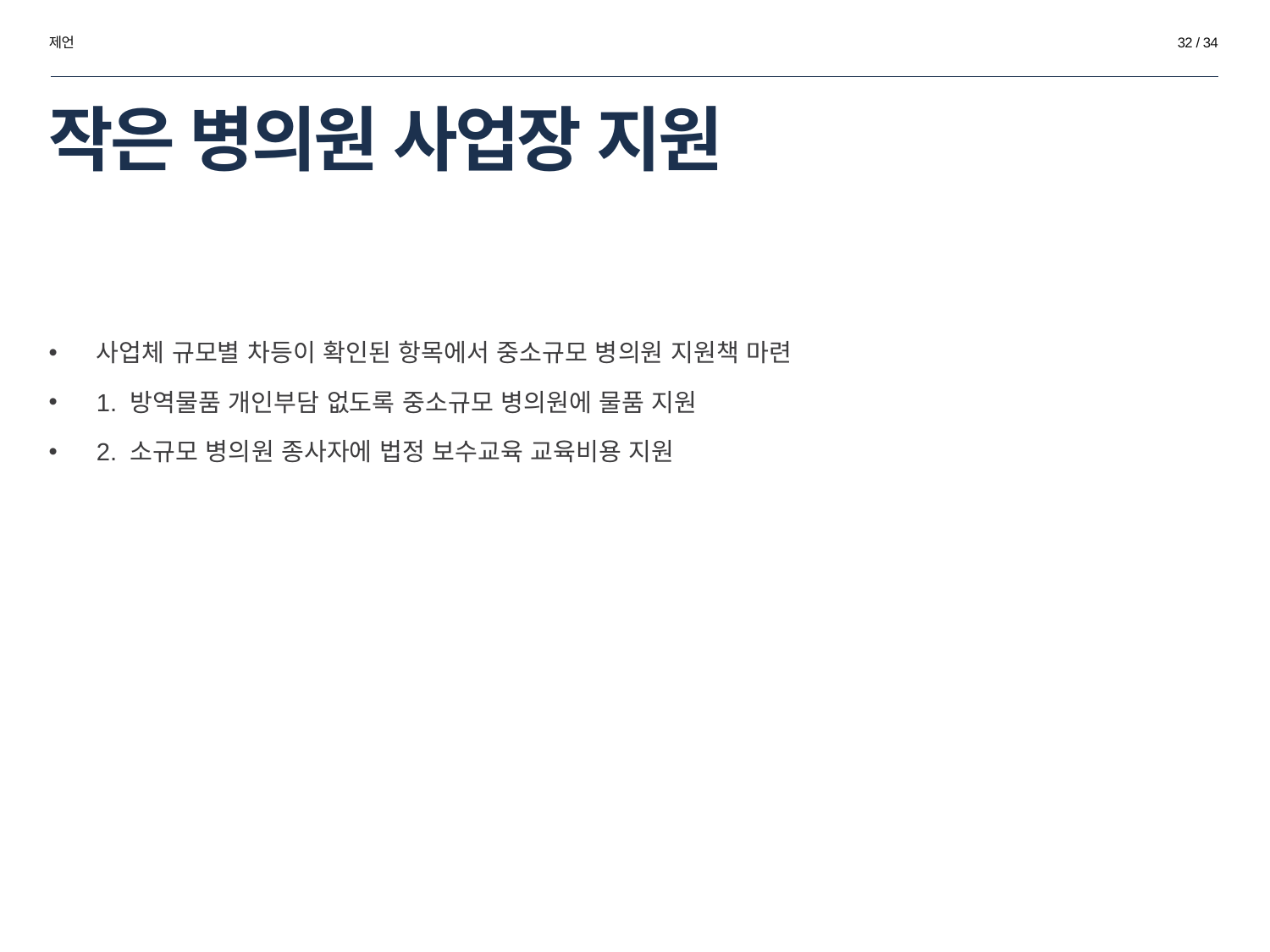

제언
32 / 34
# 작은 병의원 사업장 지원
사업체 규모별 차등이 확인된 항목에서 중소규모 병의원 지원책 마련
1. 방역물품 개인부담 없도록 중소규모 병의원에 물품 지원
2. 소규모 병의원 종사자에 법정 보수교육 교육비용 지원